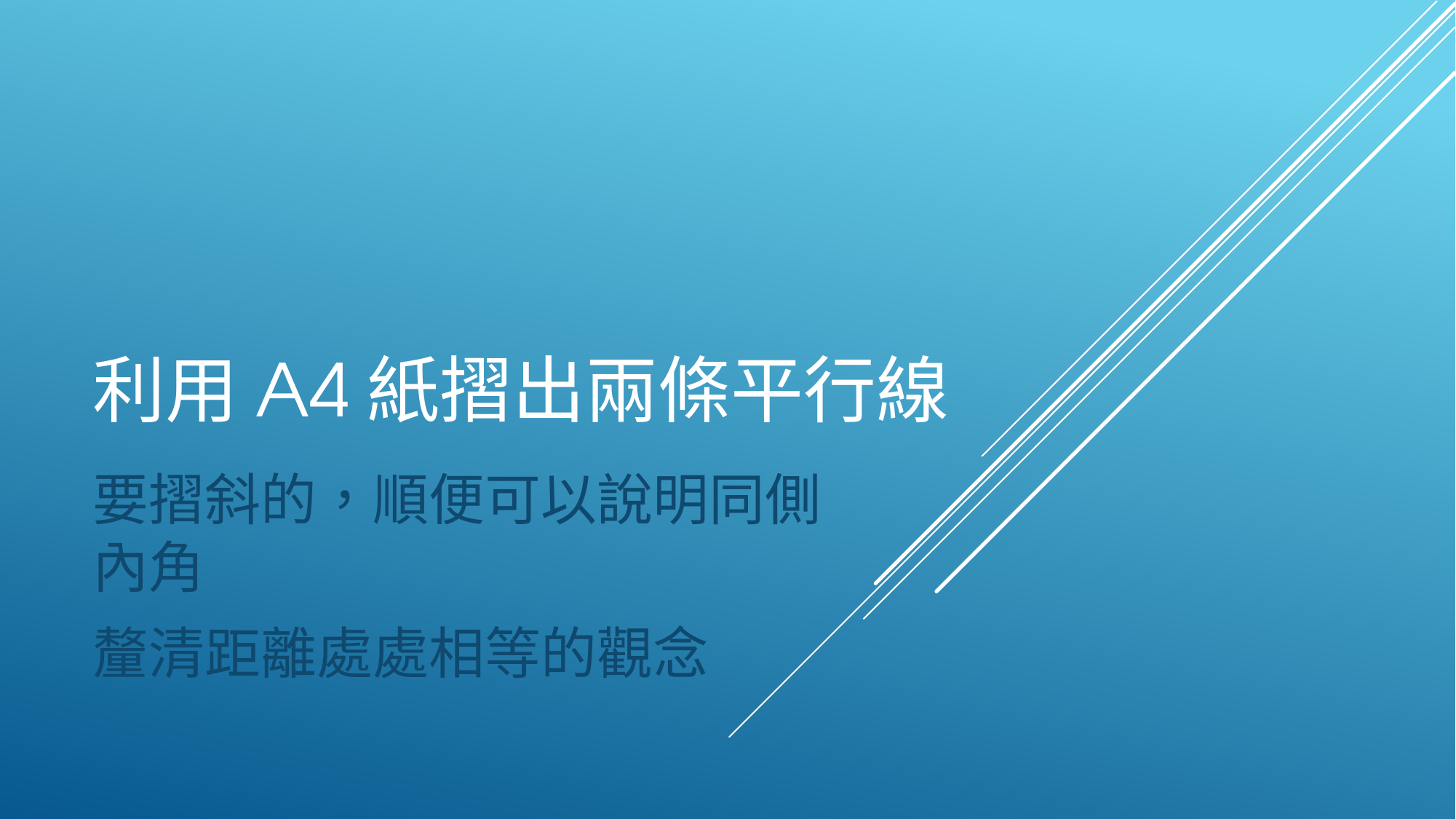

# 利用A4紙摺出兩條平行線
要摺斜的，順便可以說明同側內角
釐清距離處處相等的觀念